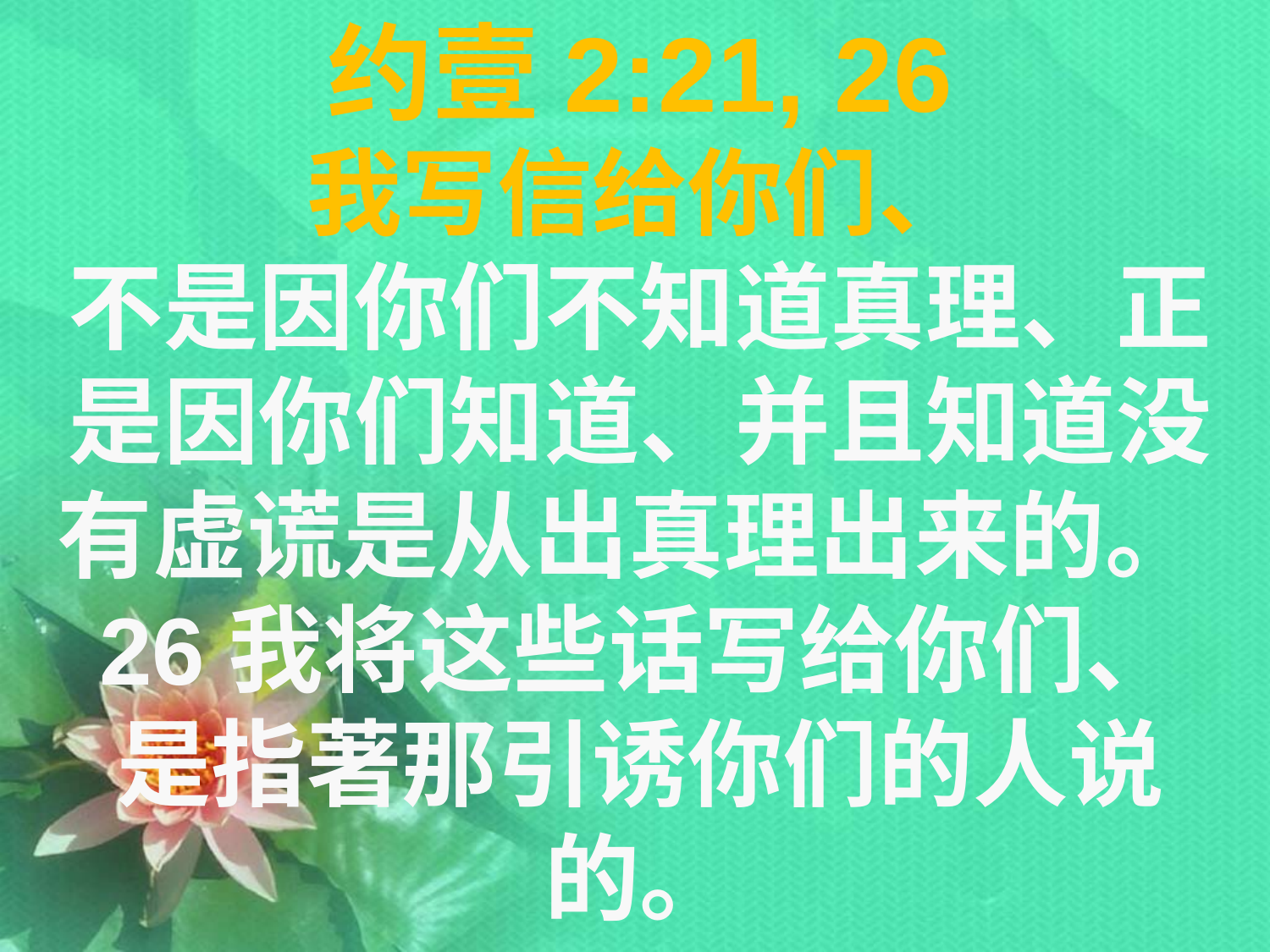

约壹2:21, 26
我写信给你们、
不是因你们不知道真理、正是因你们知道、并且知道没有虚谎是从出真理出来的。26我将这些话写给你们、是指著那引诱你们的人说的。